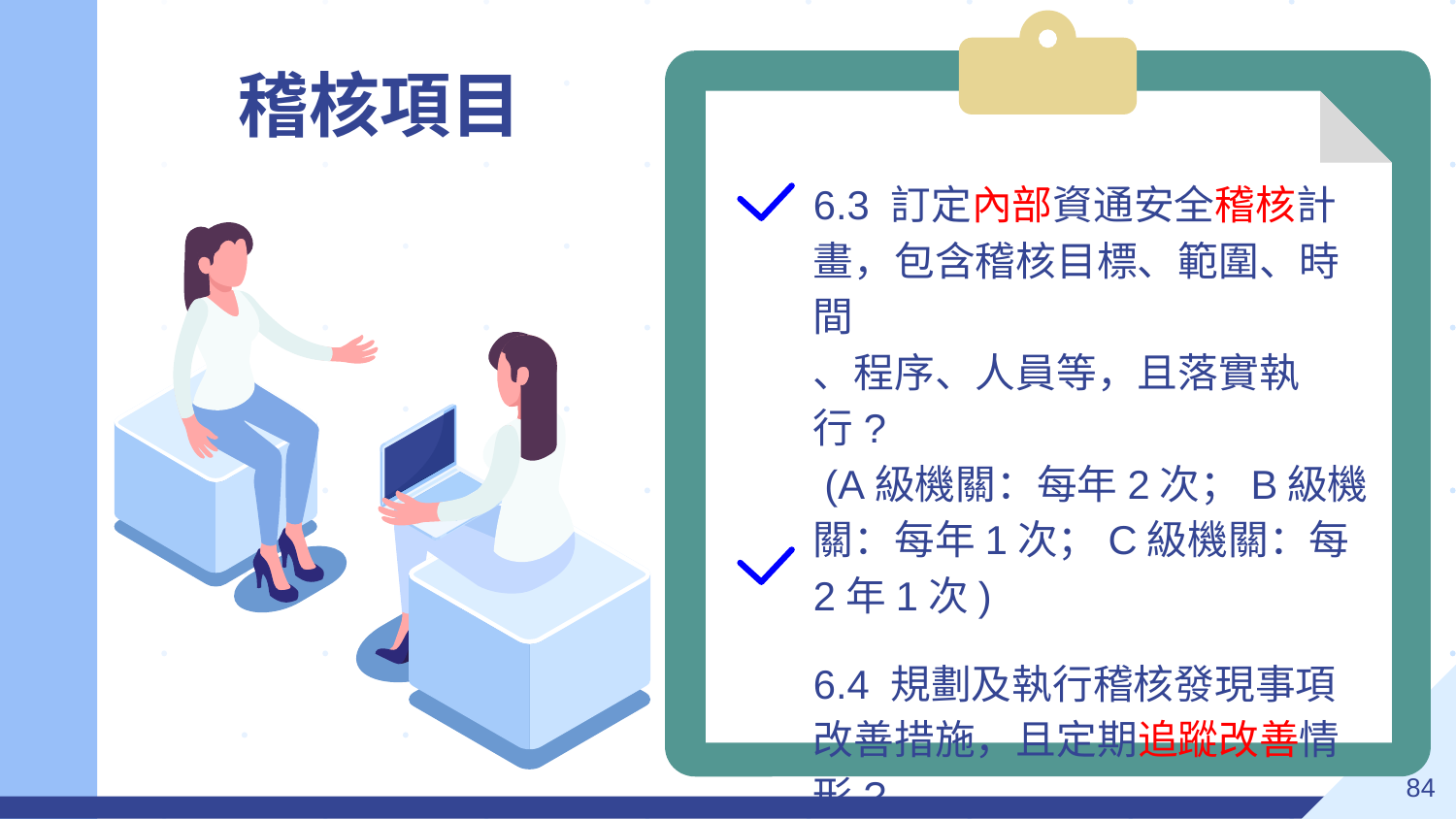

稽核項目
6.3 訂定內部資通安全稽核計畫，包含稽核目標、範圍、時間
、程序、人員等，且落實執行?
 (A級機關：每年2次；B級機關：每年1次；C級機關：每2年1次)
6.4 規劃及執行稽核發現事項改善措施，且定期追蹤改善情形?

84